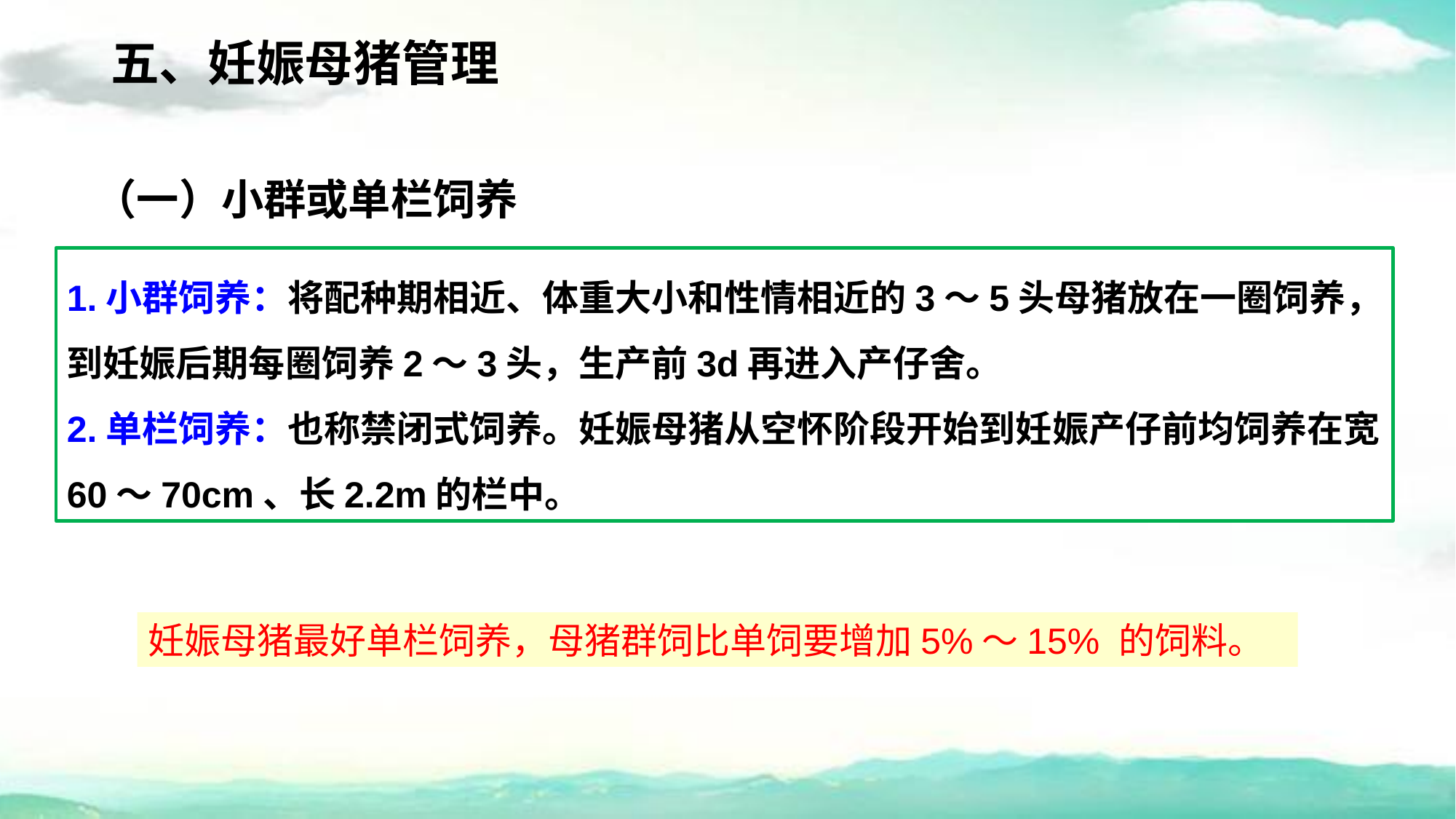

五、妊娠母猪管理
（一）小群或单栏饲养
1.小群饲养：将配种期相近、体重大小和性情相近的3～5头母猪放在一圈饲养，到妊娠后期每圈饲养2～3头，生产前3d再进入产仔舍。
2.单栏饲养：也称禁闭式饲养。妊娠母猪从空怀阶段开始到妊娠产仔前均饲养在宽60～70cm、长2.2m的栏中。
妊娠母猪最好单栏饲养，母猪群饲比单饲要增加5%～15% 的饲料。